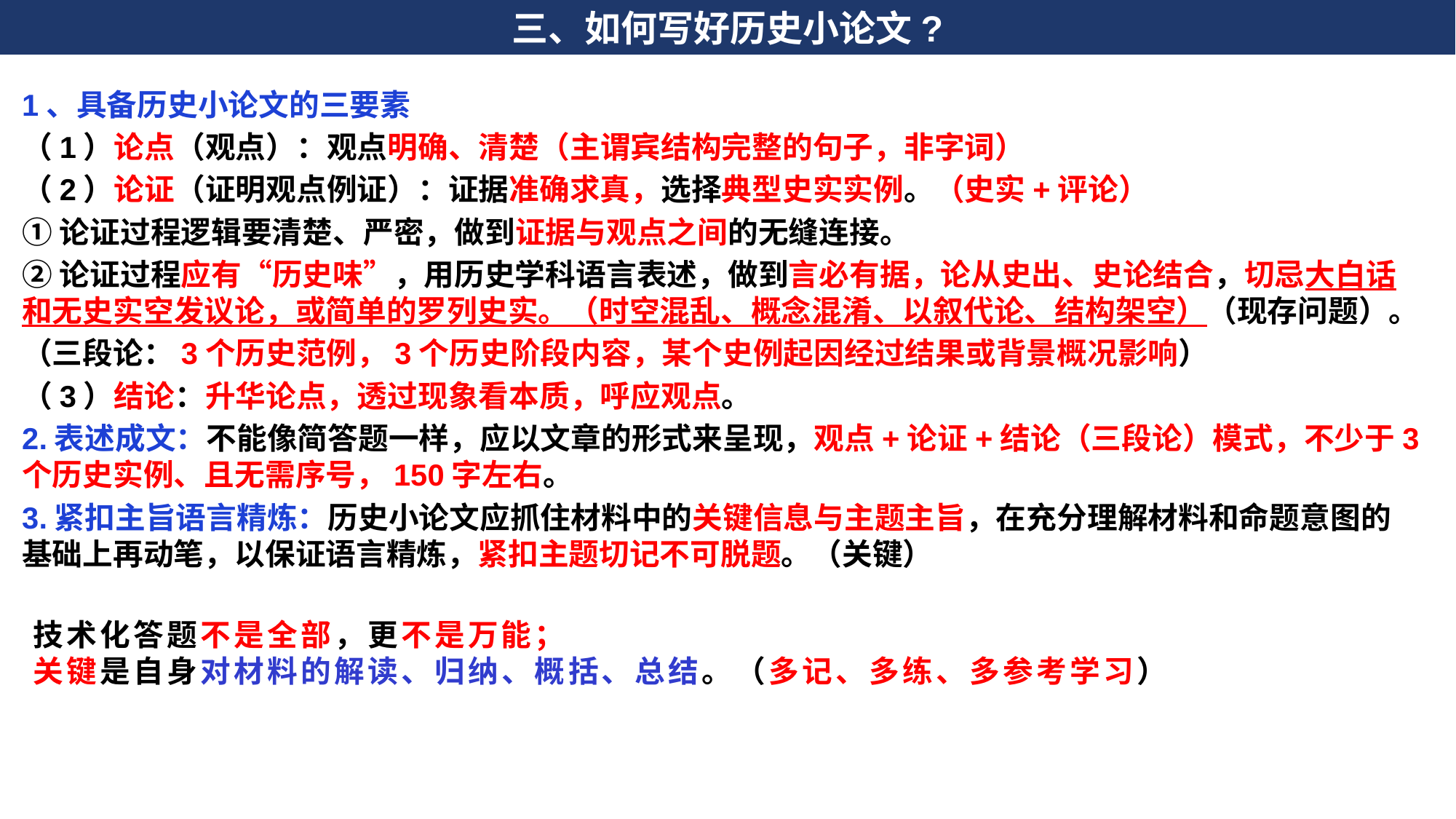

三、如何写好历史小论文?
1、具备历史小论文的三要素
（1）论点（观点）：观点明确、清楚（主谓宾结构完整的句子，非字词）
（2）论证（证明观点例证）：证据准确求真，选择典型史实实例。（史实+评论）
①论证过程逻辑要清楚、严密，做到证据与观点之间的无缝连接。
②论证过程应有“历史味”，用历史学科语言表述，做到言必有据，论从史出、史论结合，切忌大白话和无史实空发议论，或简单的罗列史实。（时空混乱、概念混淆、以叙代论、结构架空）（现存问题）。
（三段论：3个历史范例，3个历史阶段内容，某个史例起因经过结果或背景概况影响）
（3）结论：升华论点，透过现象看本质，呼应观点。
2.表述成文：不能像简答题一样，应以文章的形式来呈现，观点+论证+结论（三段论）模式，不少于3个历史实例、且无需序号，150字左右。
3.紧扣主旨语言精炼：历史小论文应抓住材料中的关键信息与主题主旨，在充分理解材料和命题意图的基础上再动笔，以保证语言精炼，紧扣主题切记不可脱题。（关键）
技术化答题不是全部，更不是万能；
关键是自身对材料的解读、归纳、概括、总结。（多记、多练、多参考学习）